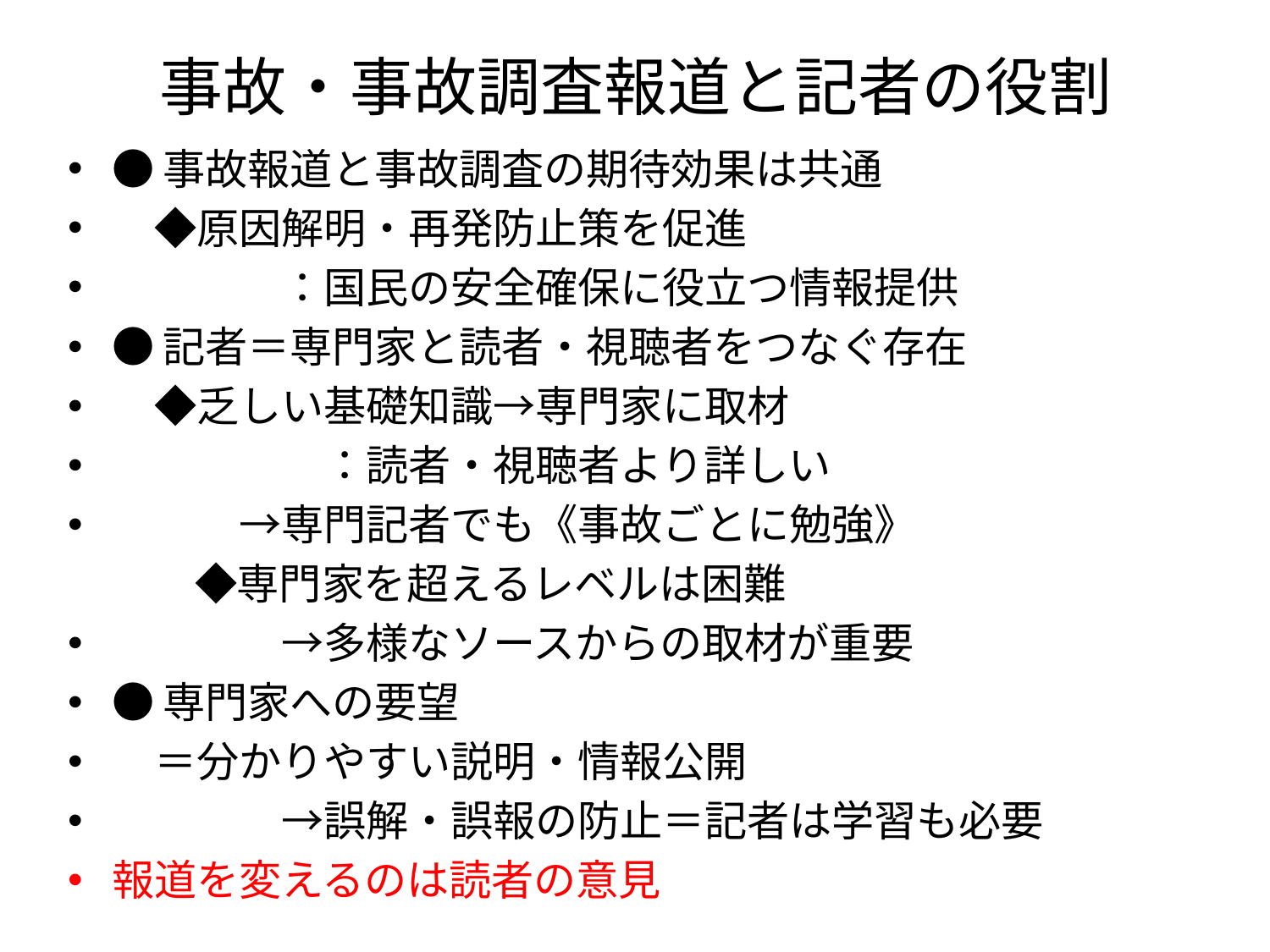

# 事故・事故調査報道と記者の役割
●事故報道と事故調査の期待効果は共通
　◆原因解明・再発防止策を促進
　　　　：国民の安全確保に役立つ情報提供
●記者＝専門家と読者・視聴者をつなぐ存在
　◆乏しい基礎知識→専門家に取材
　　　　　：読者・視聴者より詳しい
　　　→専門記者でも《事故ごとに勉強》
　　　◆専門家を超えるレベルは困難
　　　　→多様なソースからの取材が重要
●専門家への要望
　＝分かりやすい説明・情報公開
　　　　→誤解・誤報の防止＝記者は学習も必要
報道を変えるのは読者の意見